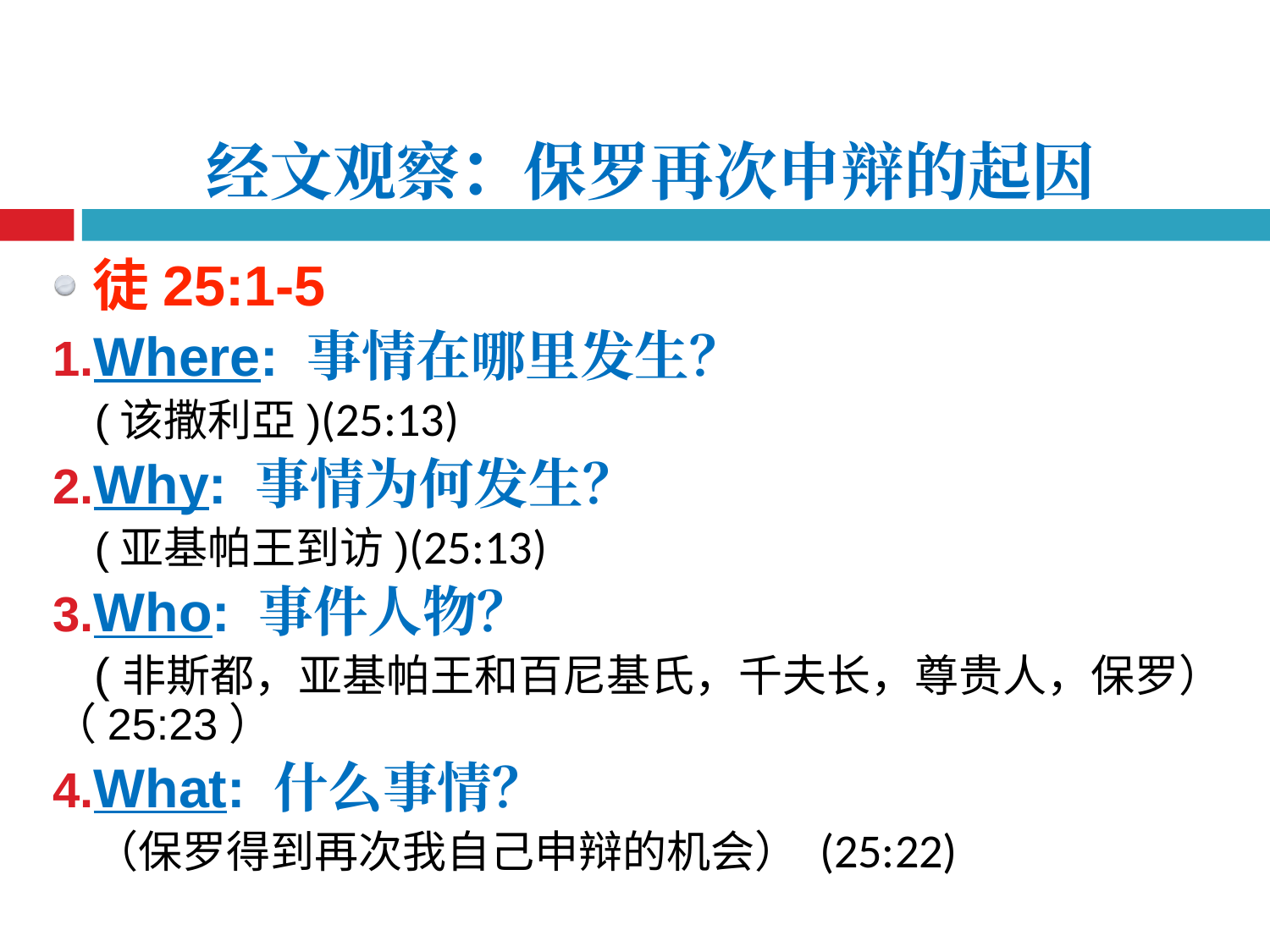

经文观察：保罗再次申辩的起因
徒25:1-5
Where: 事情在哪里发生？
(该撒利亞)(25:13)
Why: 事情为何发生？
(亚基帕王到访)(25:13)
Who: 事件人物？
(非斯都，亚基帕王和百尼基氏，千夫长，尊贵人，保罗）（25:23）
What: 什么事情？
（保罗得到再次我自己申辩的机会） (25:22)